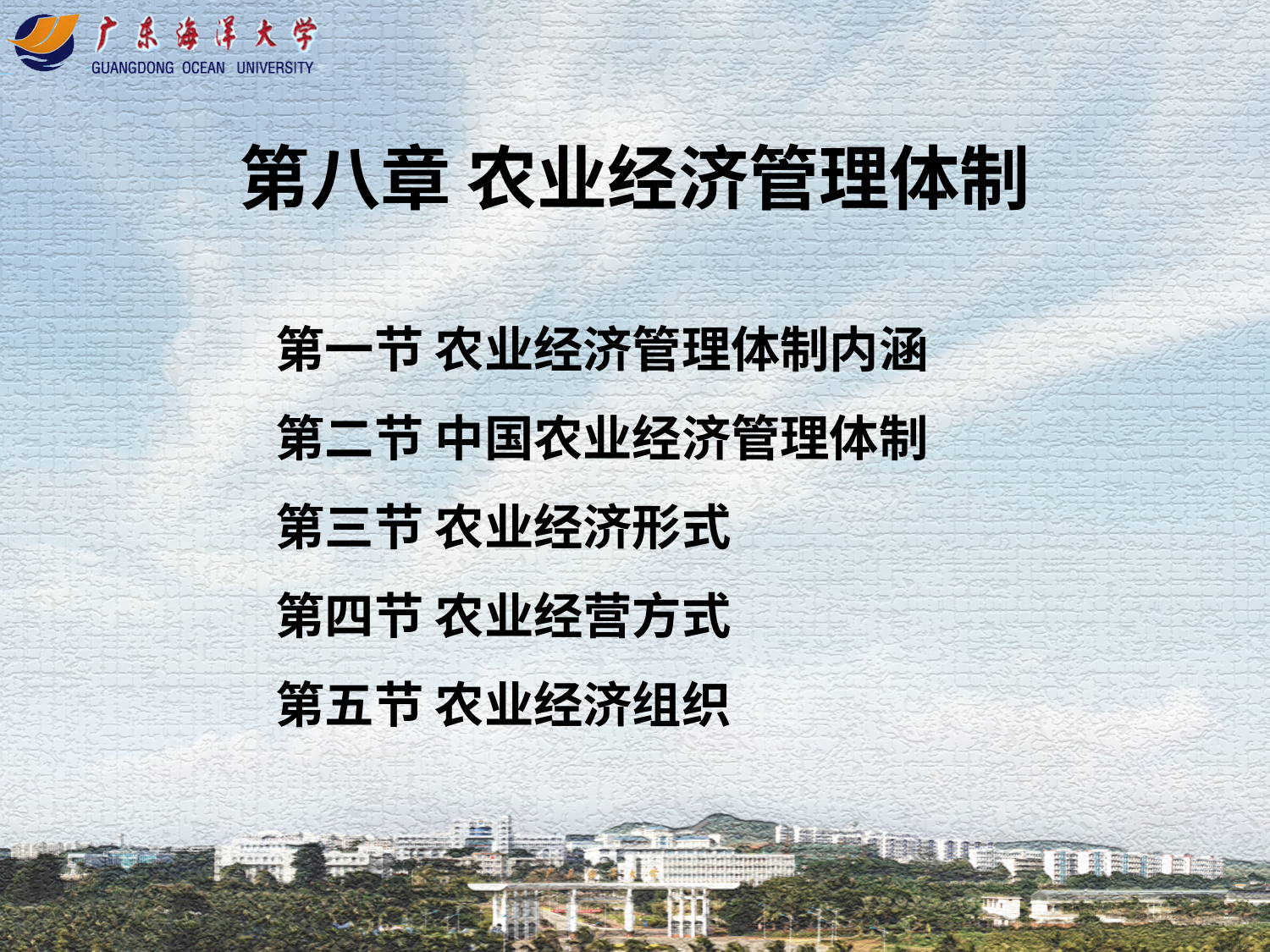

# 第八章 农业经济管理体制

第一节 农业经济管理体制内涵
第二节 中国农业经济管理体制
第三节 农业经济形式
第四节 农业经营方式
第五节 农业经济组织